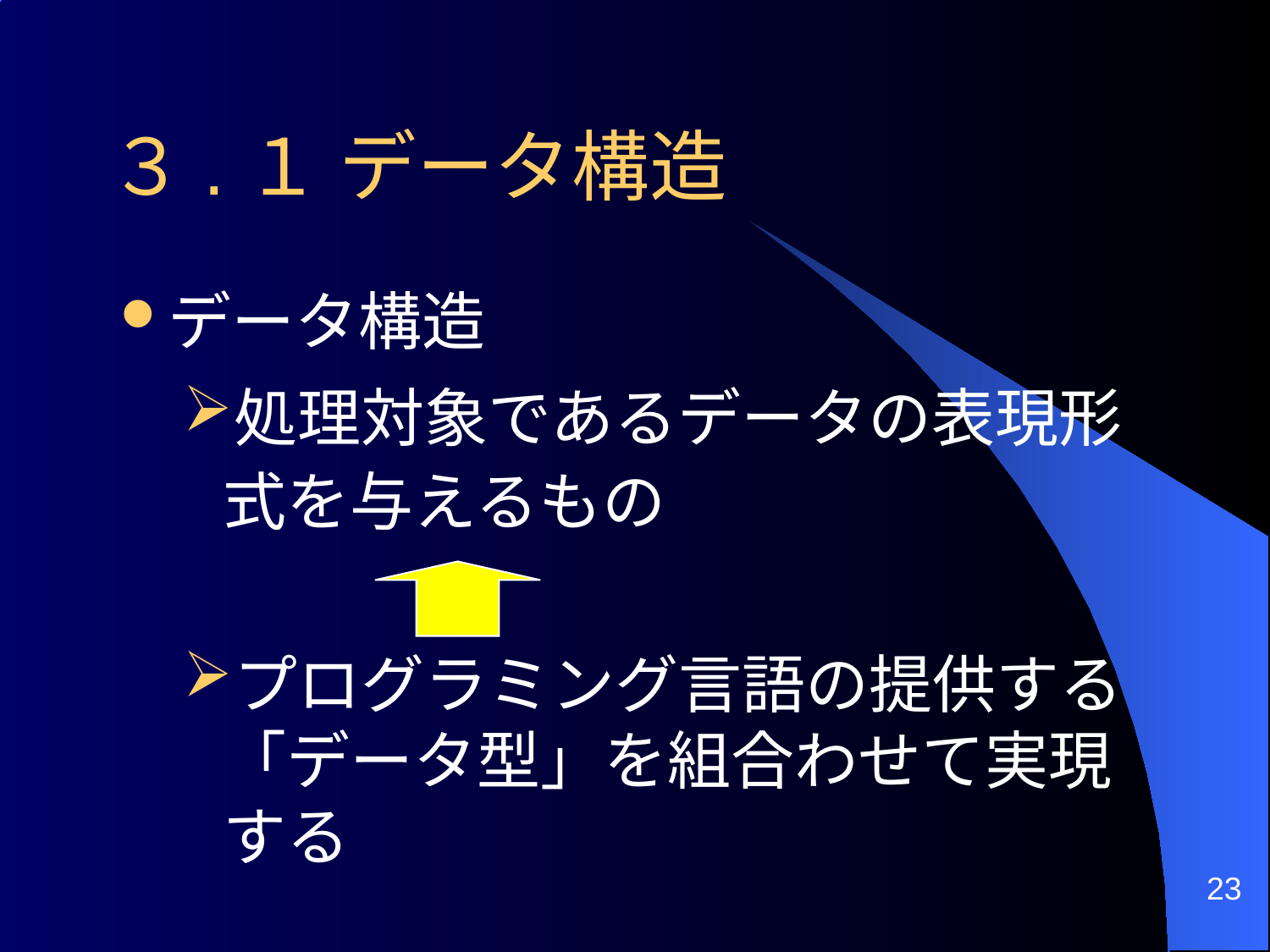

# ３.１ データ構造
データ構造
処理対象であるデータの表現形式を与えるもの

プログラミング言語の提供する
「データ型」を組合わせて実現する

23